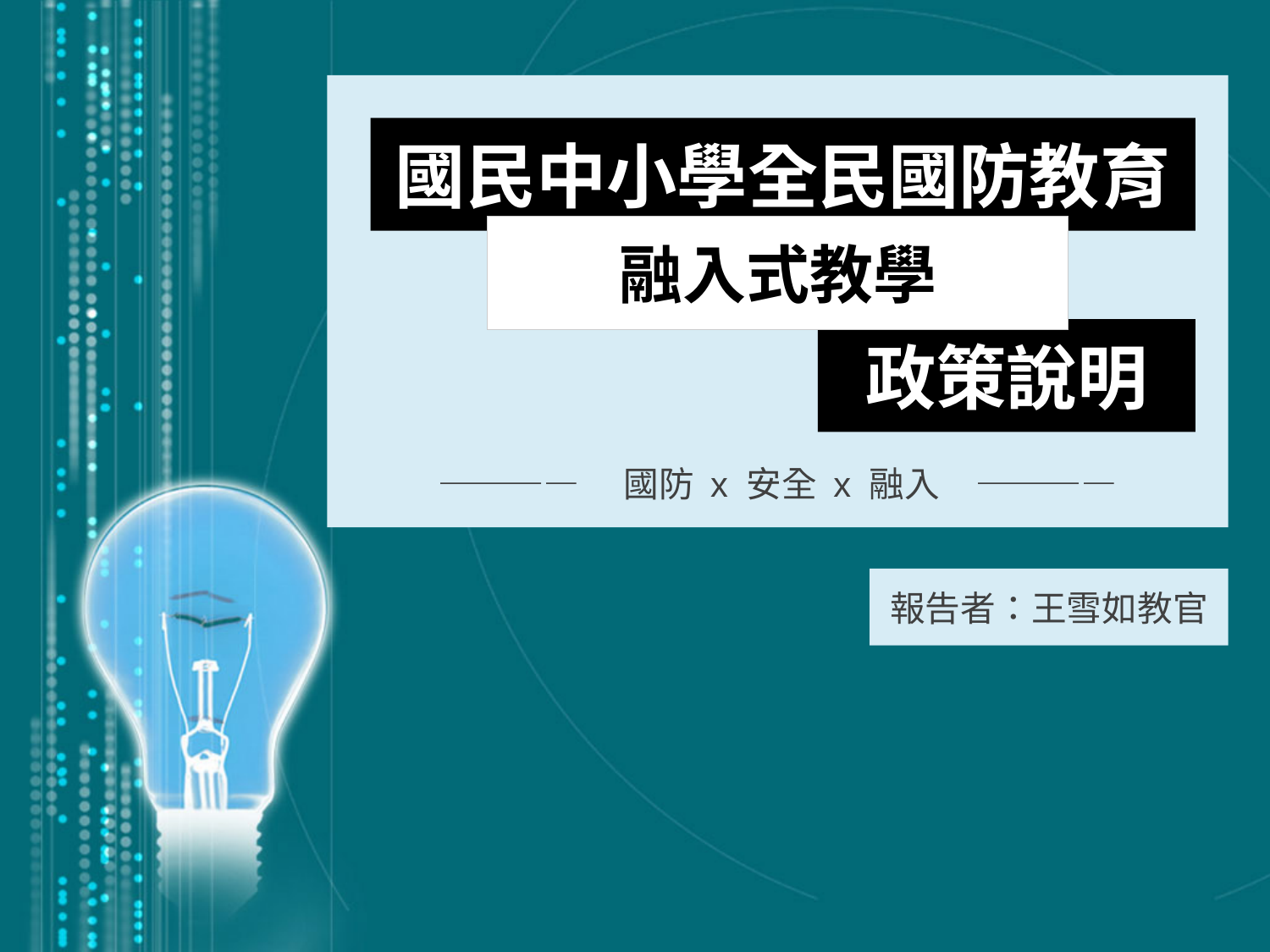

————　國防 x 安全 x 融入　————
國民中小學全民國防教育
融入式教學
政策說明

報告者：王雪如教官